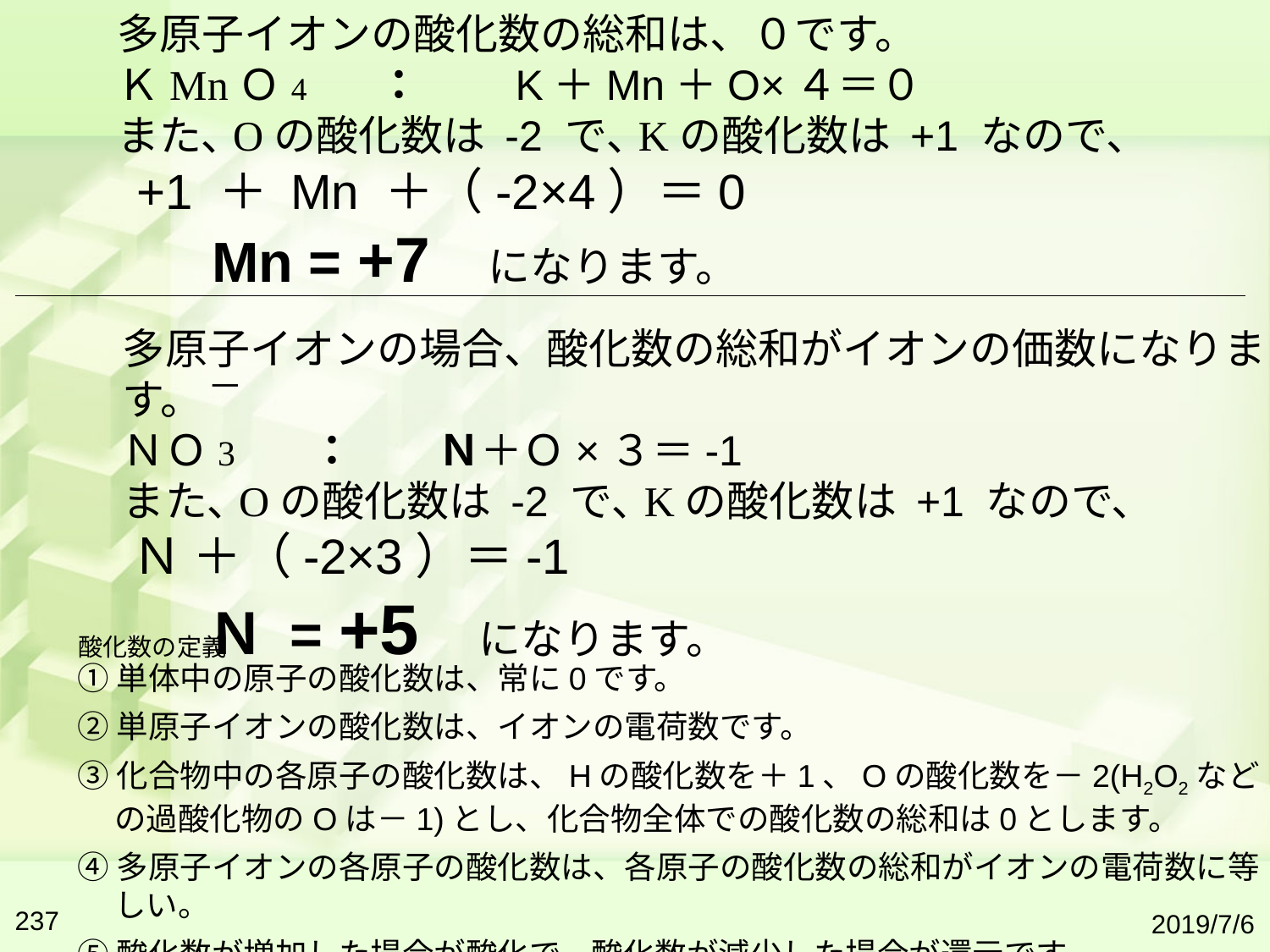

多原子イオンの酸化数の総和は、０です。
ＫMnＯ4　　：　　K＋Mn＋O×４＝０
また､Oの酸化数は -2 で､Kの酸化数は +1 なので、
 +1 ＋ Mn ＋（-2×4）＝0
　　Mn = +7　になります。
多原子イオンの場合、酸化数の総和がイオンの価数になります。
ＮＯ3　　：　　Ｎ＋Ｏ×３＝-1
また､Oの酸化数は -2 で､Kの酸化数は +1 なので、
 Ｎ ＋（-2×3）＝-1
　　Ｎ = +5　になります。
－
酸化数の定義
①単体中の原子の酸化数は、常に0です。
②単原子イオンの酸化数は、イオンの電荷数です。
③化合物中の各原子の酸化数は、Hの酸化数を＋1、Oの酸化数を－2(H2O2などの過酸化物のOは－1)とし、化合物全体での酸化数の総和は0とします。
④多原子イオンの各原子の酸化数は、各原子の酸化数の総和がイオンの電荷数に等しい。
⑤酸化数が増加した場合が酸化で、酸化数が減少した場合が還元です。
237
2019/7/6